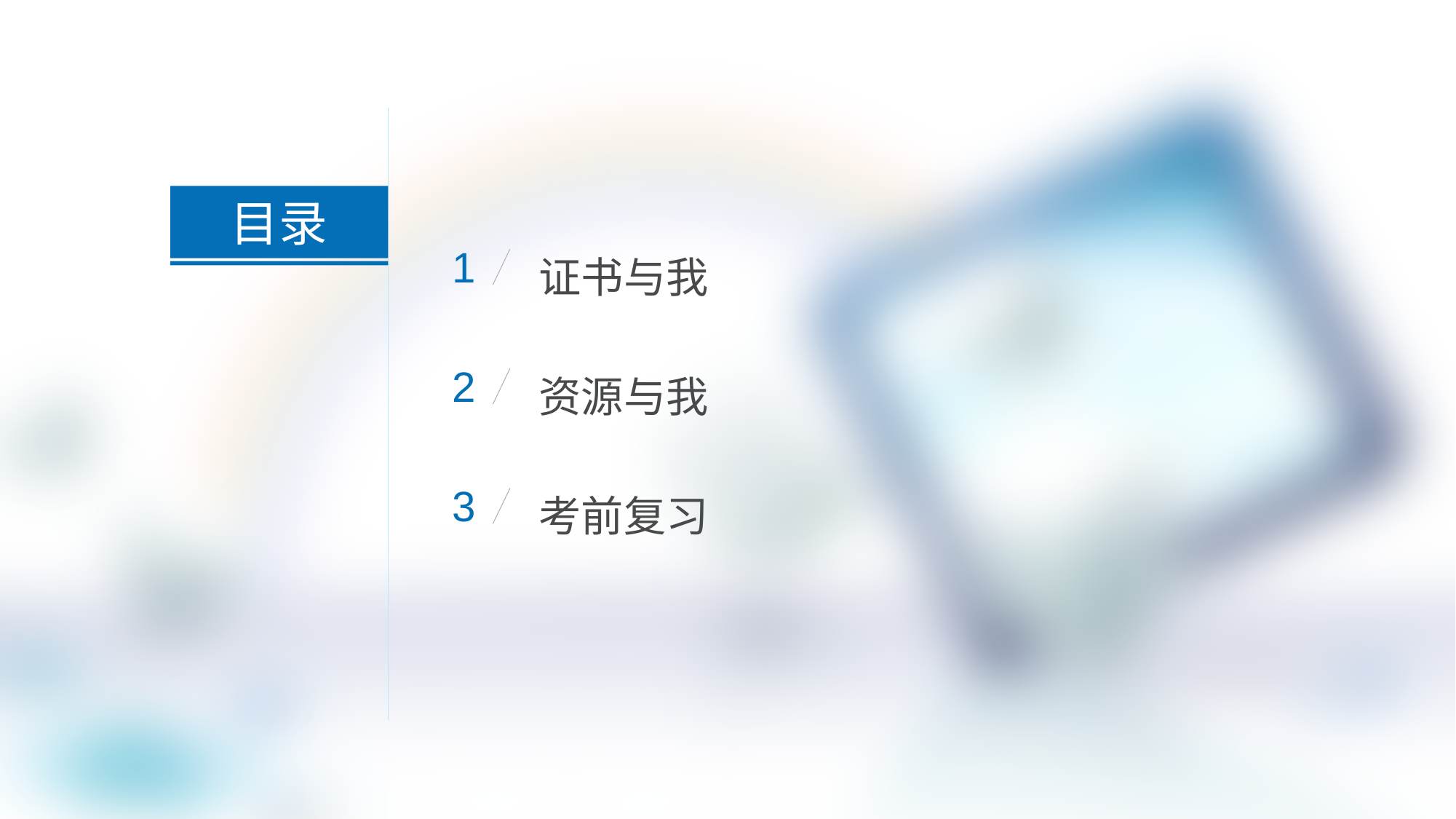

目录
1
证书与我

2
资源与我
3
考前复习